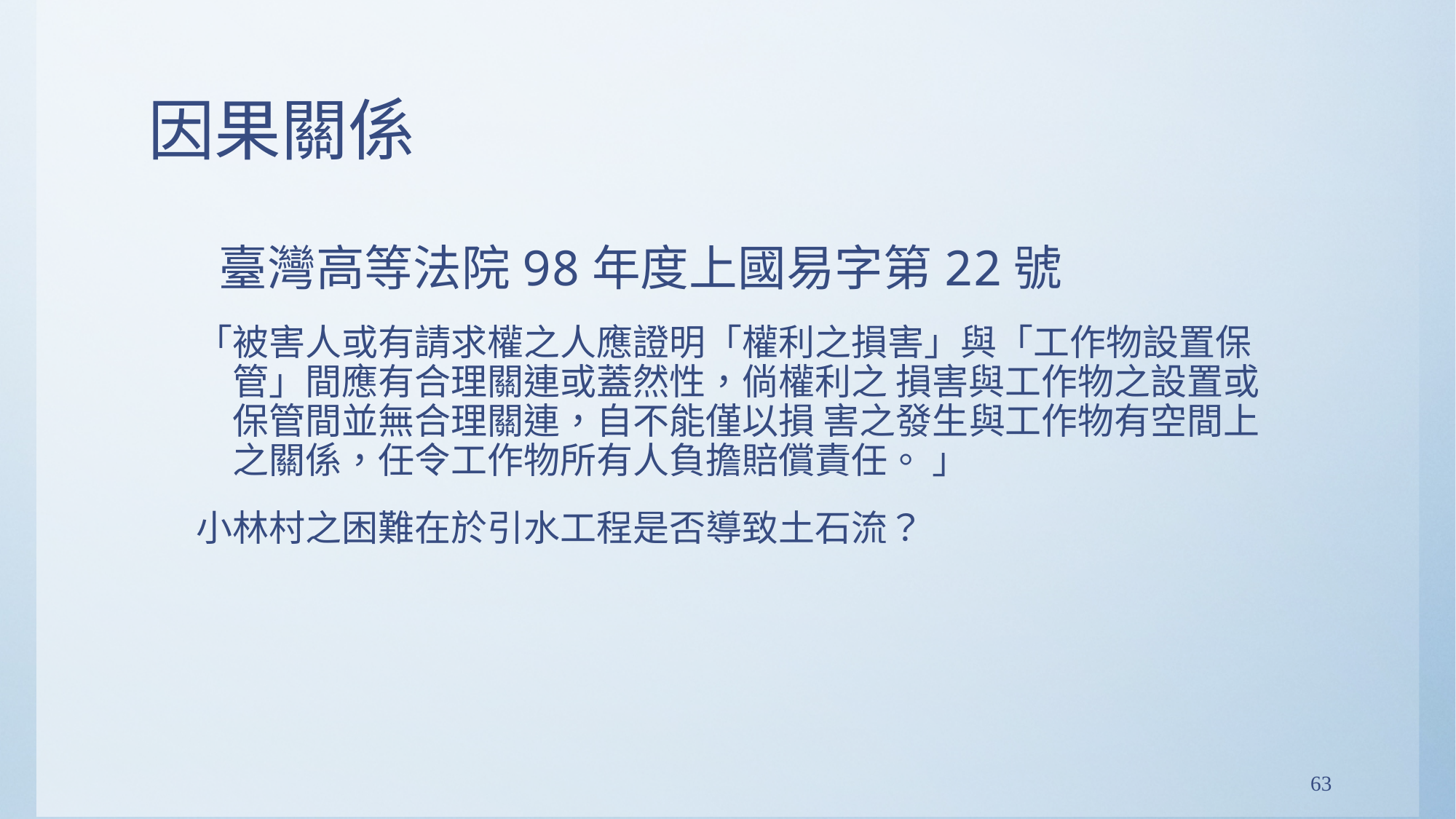

# 因果關係
 臺灣高等法院98年度上國易字第22號
「被害人或有請求權之人應證明「權利之損害」與「工作物設置保管」間應有合理關連或蓋然性，倘權利之 損害與工作物之設置或保管間並無合理關連，自不能僅以損 害之發生與工作物有空間上之關係，任令工作物所有人負擔賠償責任。 」
小林村之困難在於引水工程是否導致土石流？
63